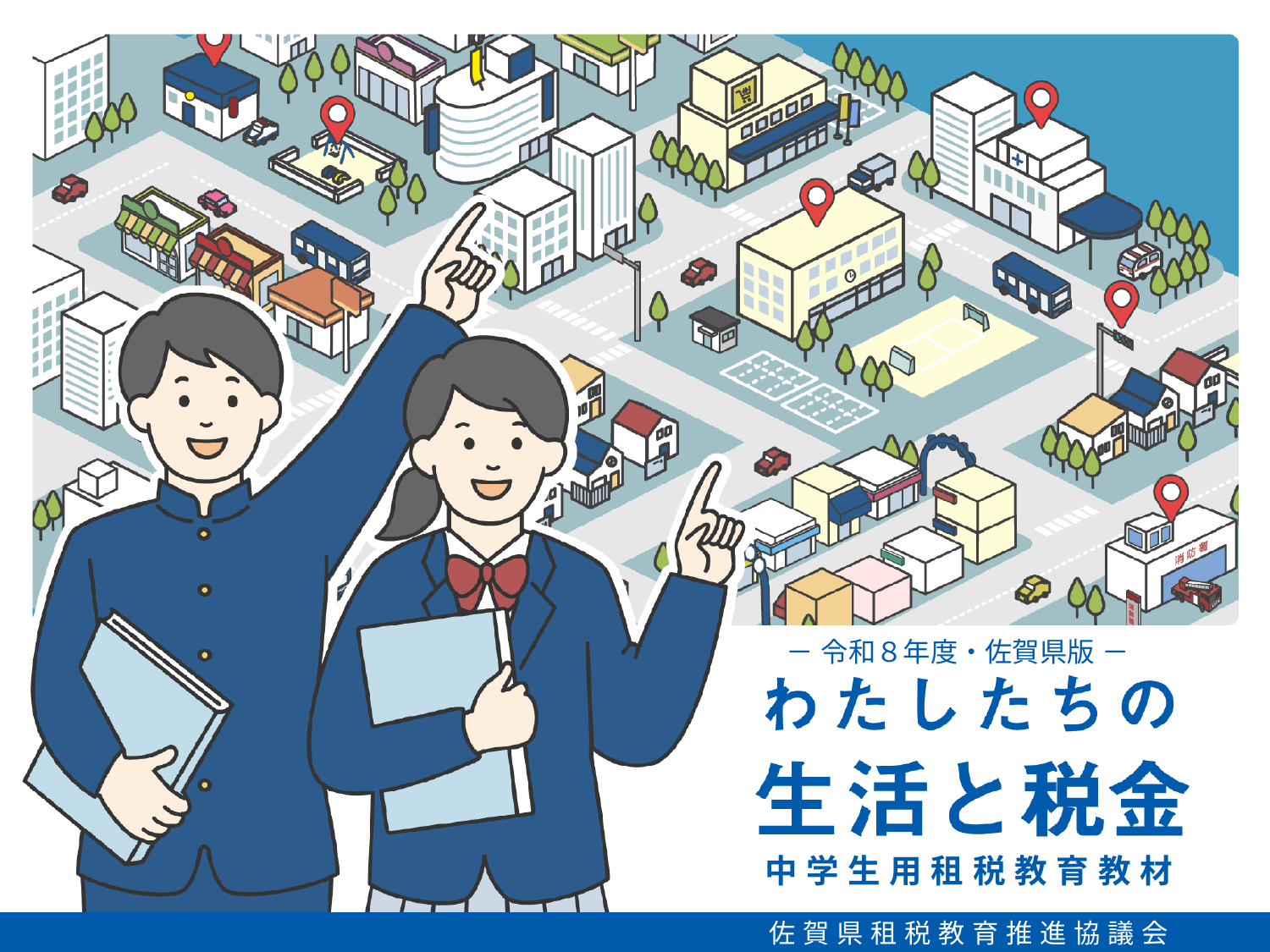

－ 令和８年度・佐賀県版 －
中 学 生 用 租 税 教 育 教 材
佐 賀 県 租 税 教 育 推 進 協 議 会